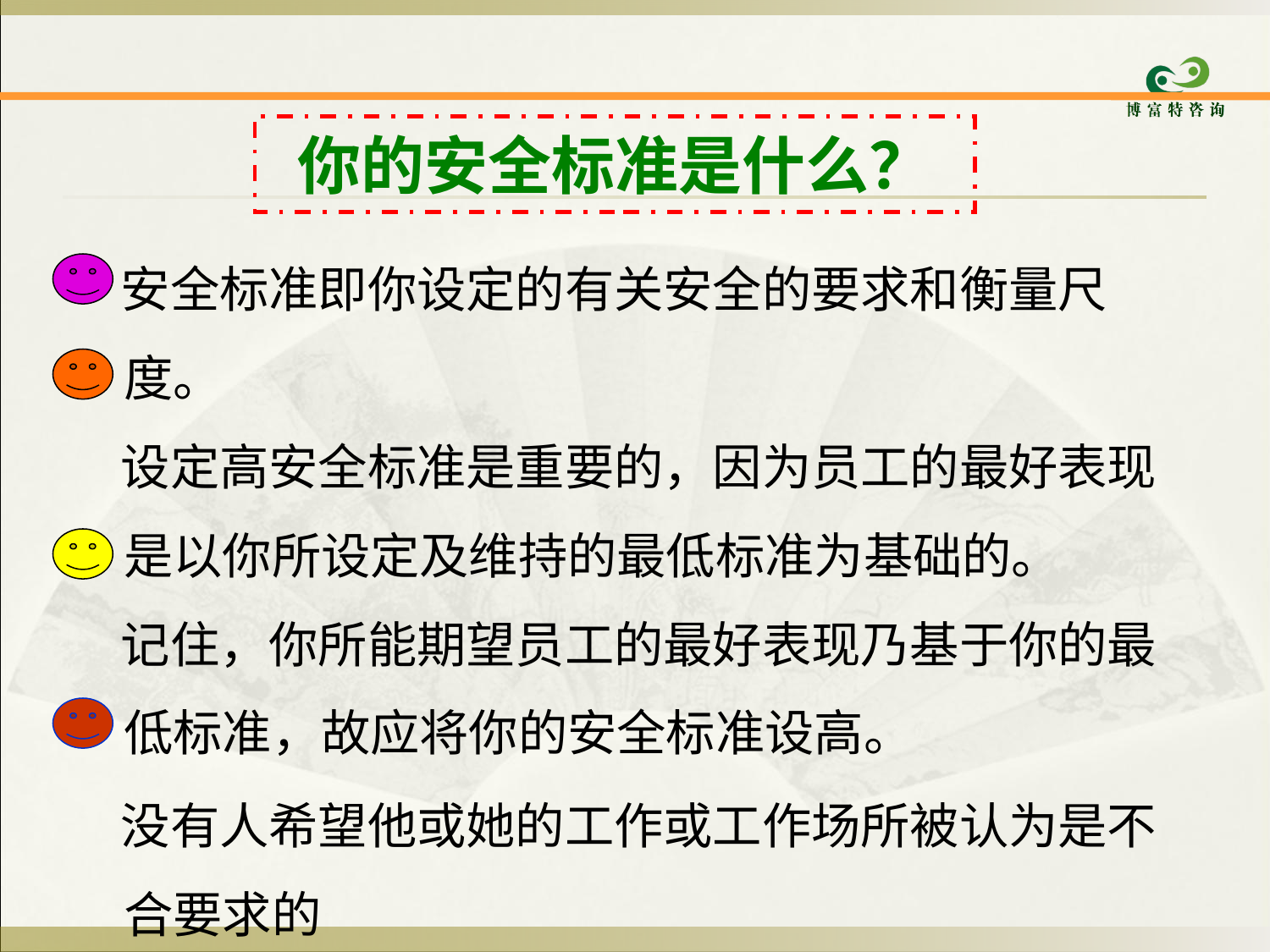

# 你的安全标准是什么？
   安全标准即你设定的有关安全的要求和衡量尺度。
   设定高安全标准是重要的，因为员工的最好表现是以你所设定及维持的最低标准为基础的。
   记住，你所能期望员工的最好表现乃基于你的最低标准，故应将你的安全标准设高。
   没有人希望他或她的工作或工作场所被认为是不合要求的